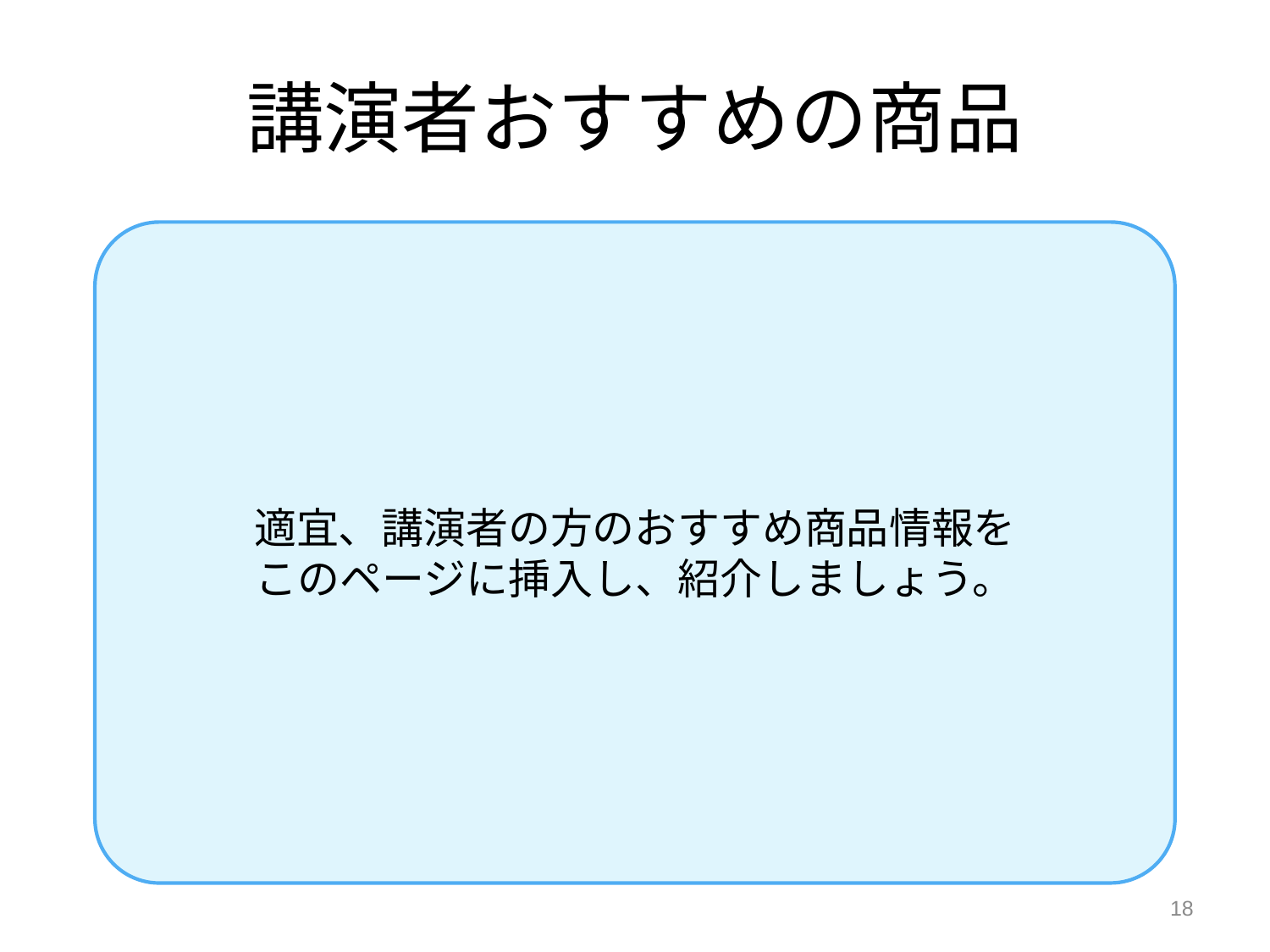

# 講演者おすすめの商品
適宜、講演者の方のおすすめ商品情報を
このページに挿入し、紹介しましょう。
18